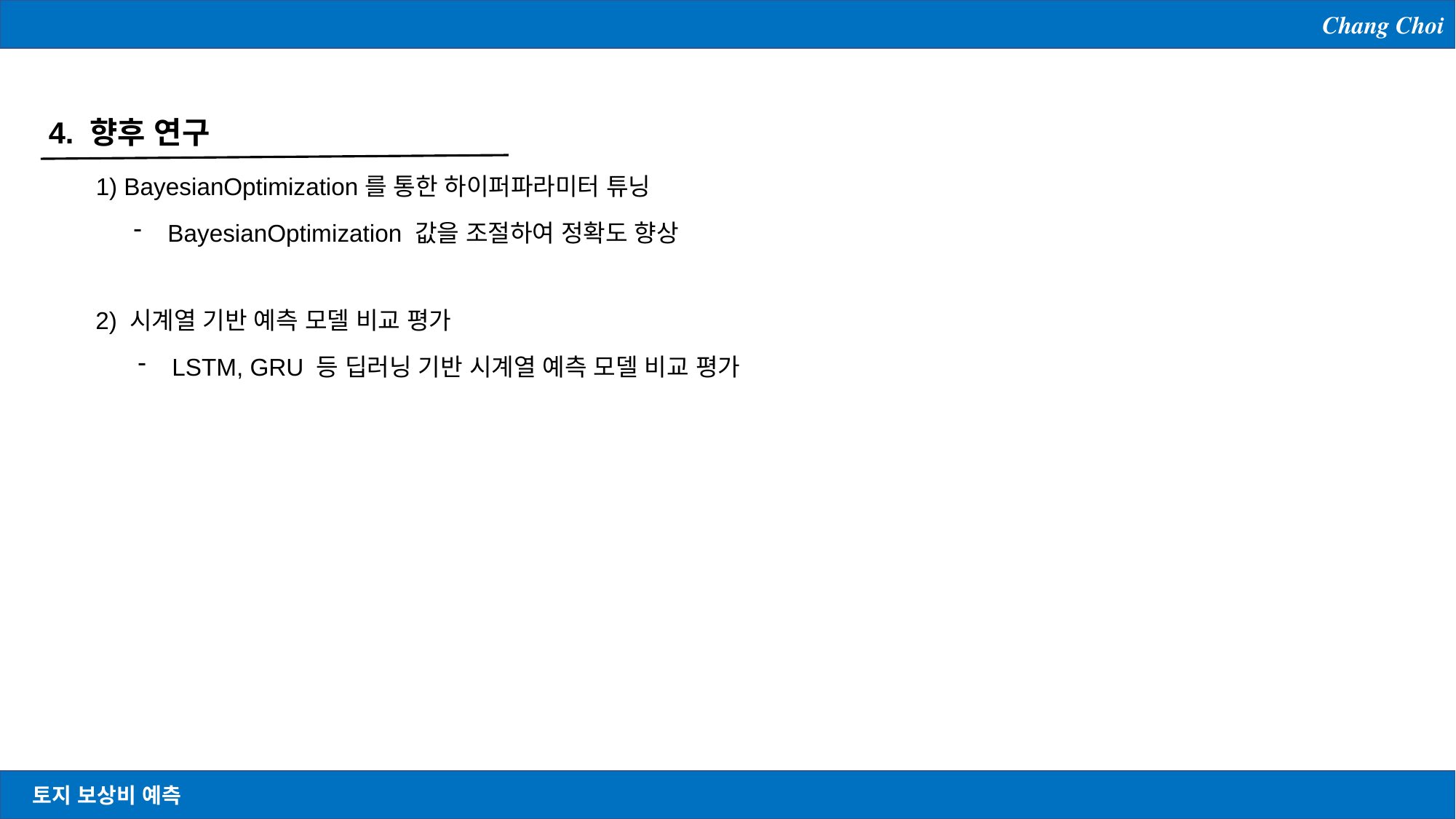

Chang Choi
4. 향후 연구
1) BayesianOptimization를 통한 하이퍼파라미터 튜닝
BayesianOptimization 값을 조절하여 정확도 향상
2) 시계열 기반 예측 모델 비교 평가
LSTM, GRU 등 딥러닝 기반 시계열 예측 모델 비교 평가

토지 보상비 예측